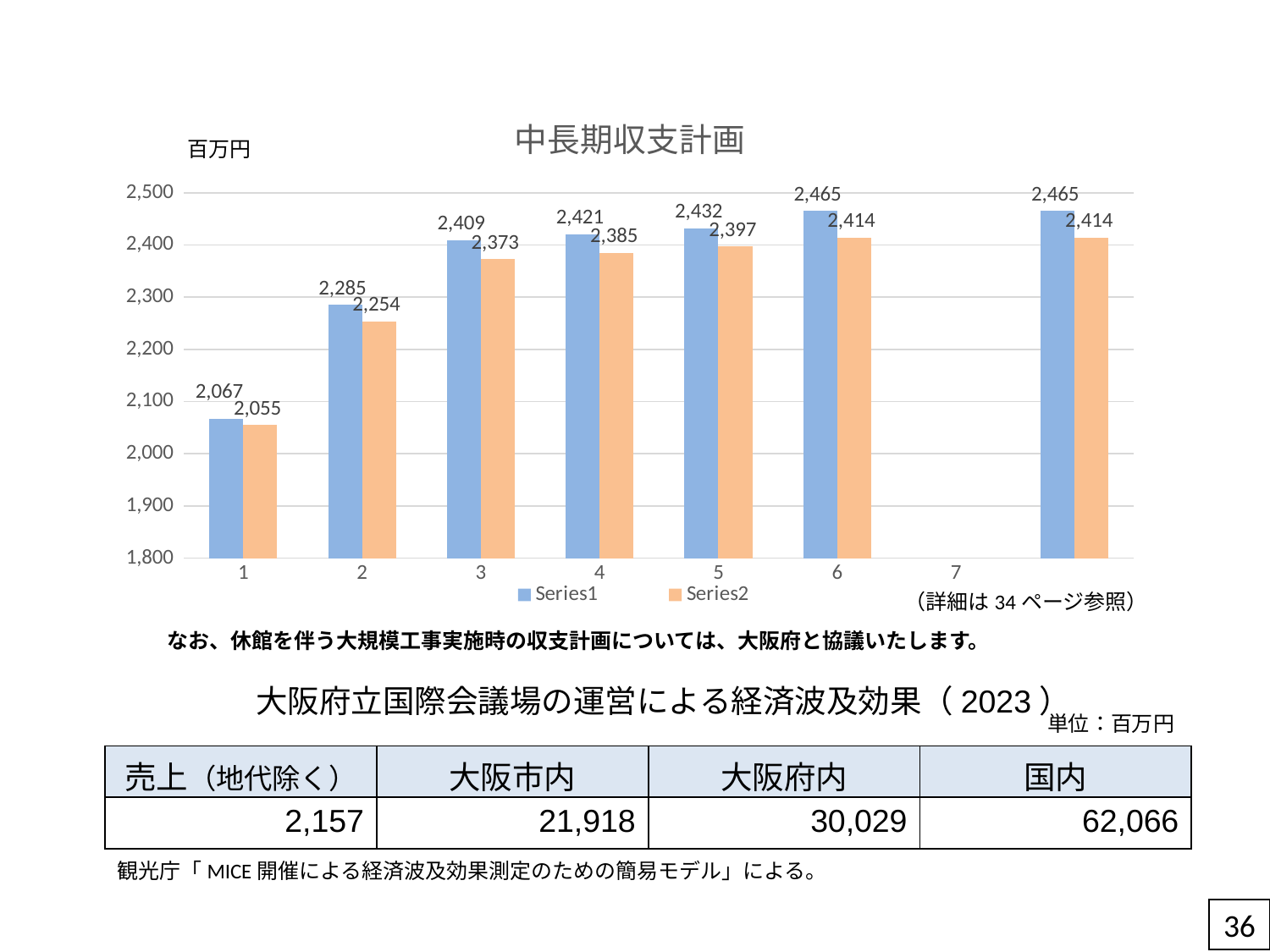

### Chart: 中長期収支計画

| Category |  |  |
|---|---|---|
（詳細は34ページ参照）
なお、休館を伴う大規模工事実施時の収支計画については、大阪府と協議いたします。
大阪府立国際会議場の運営による経済波及効果（2023）
単位：百万円
| 売上（地代除く） | 大阪市内 | 大阪府内 | 国内 |
| --- | --- | --- | --- |
| 2,157 | 21,918 | 30,029 | 62,066 |
観光庁「MICE開催による経済波及効果測定のための簡易モデル」による。
36